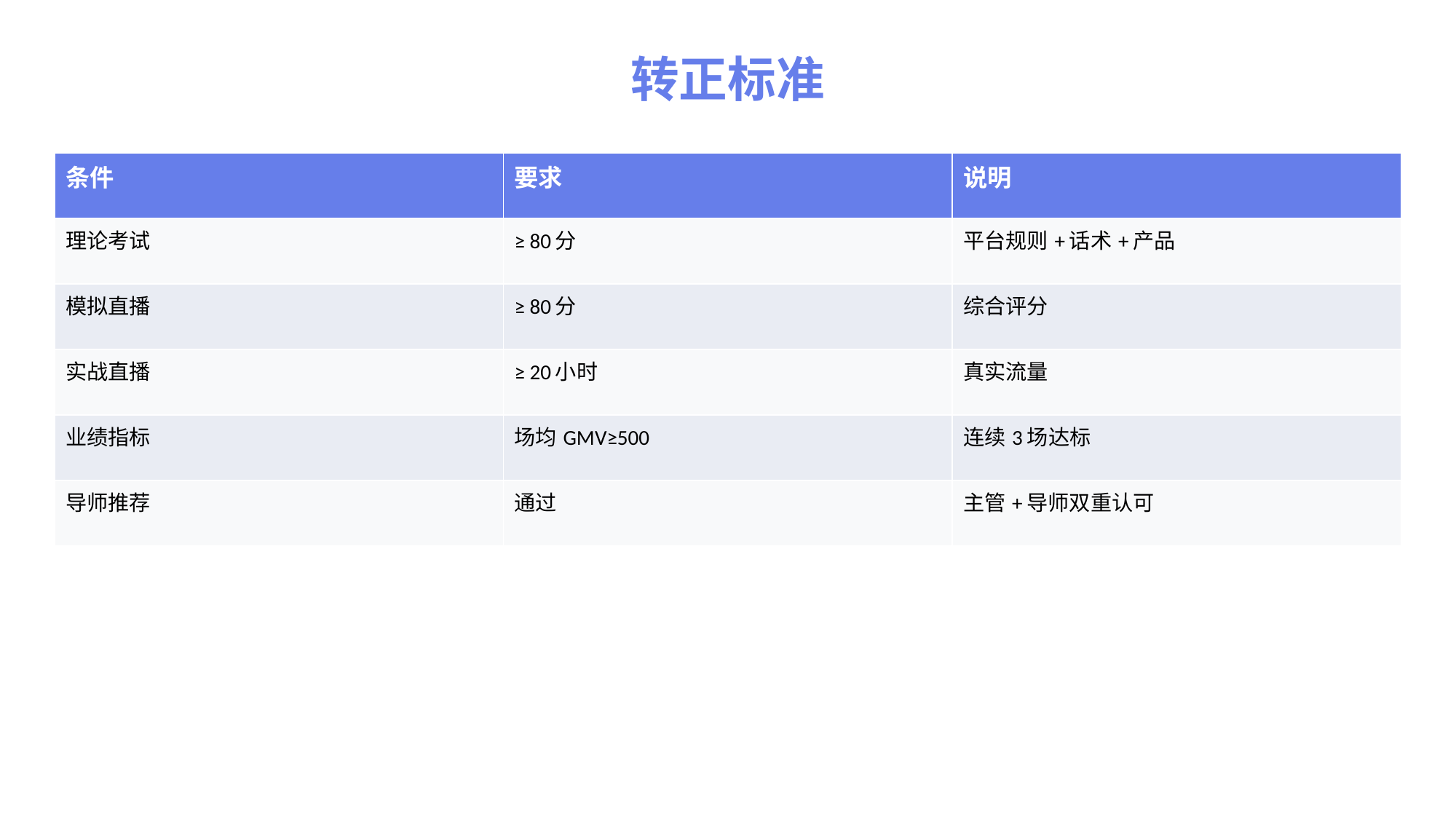

转正标准
| 条件 | 要求 | 说明 |
| --- | --- | --- |
| 理论考试 | ≥ 80分 | 平台规则+话术+产品 |
| 模拟直播 | ≥ 80分 | 综合评分 |
| 实战直播 | ≥ 20小时 | 真实流量 |
| 业绩指标 | 场均GMV≥500 | 连续3场达标 |
| 导师推荐 | 通过 | 主管+导师双重认可 |